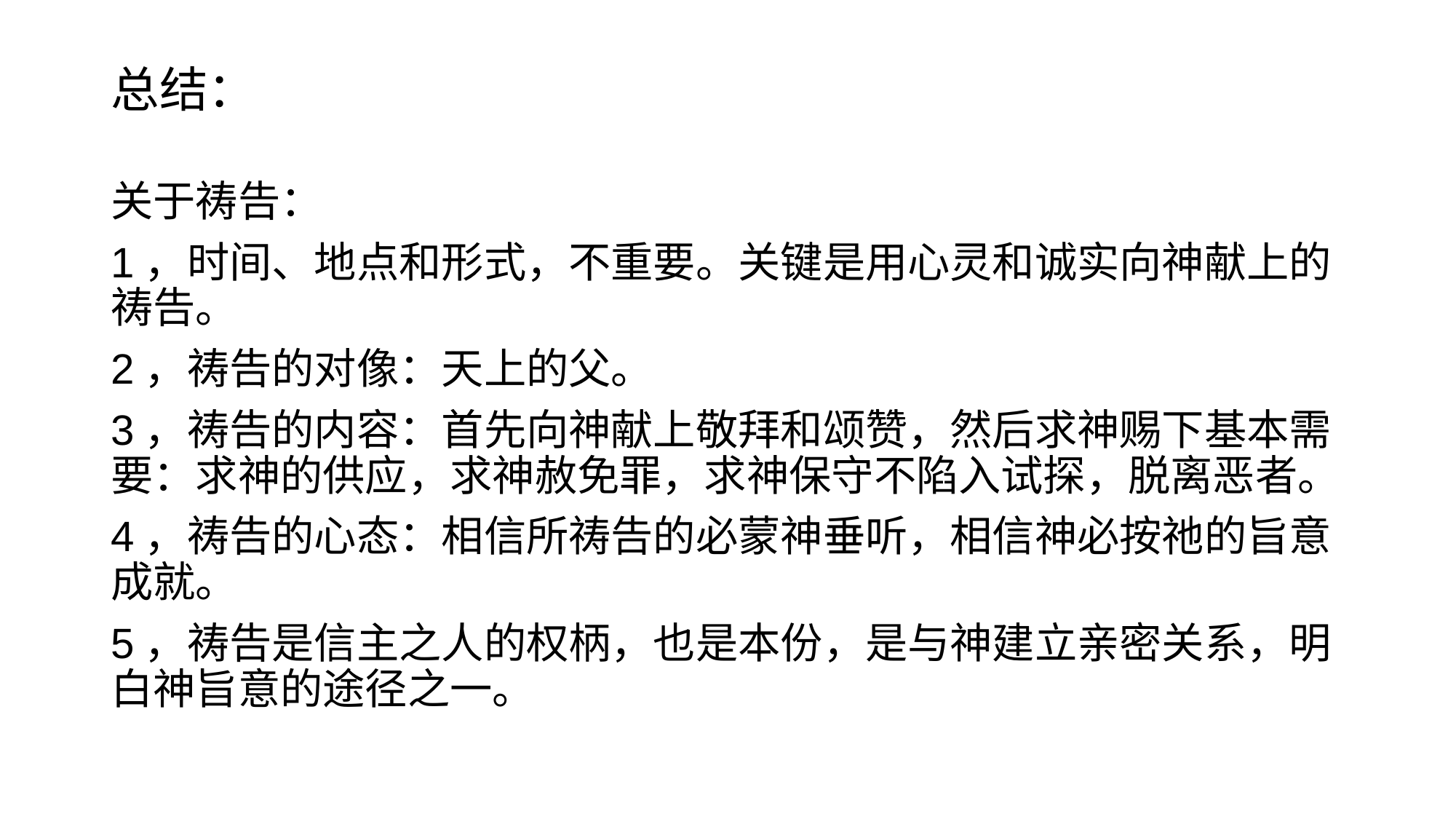

# 总结：
关于祷告：
1，时间、地点和形式，不重要。关键是用心灵和诚实向神献上的祷告。
2，祷告的对像：天上的父。
3，祷告的内容：首先向神献上敬拜和颂赞，然后求神赐下基本需要：求神的供应，求神赦免罪，求神保守不陷入试探，脱离恶者。
4，祷告的心态：相信所祷告的必蒙神垂听，相信神必按祂的旨意成就。
5，祷告是信主之人的权柄，也是本份，是与神建立亲密关系，明白神旨意的途径之一。